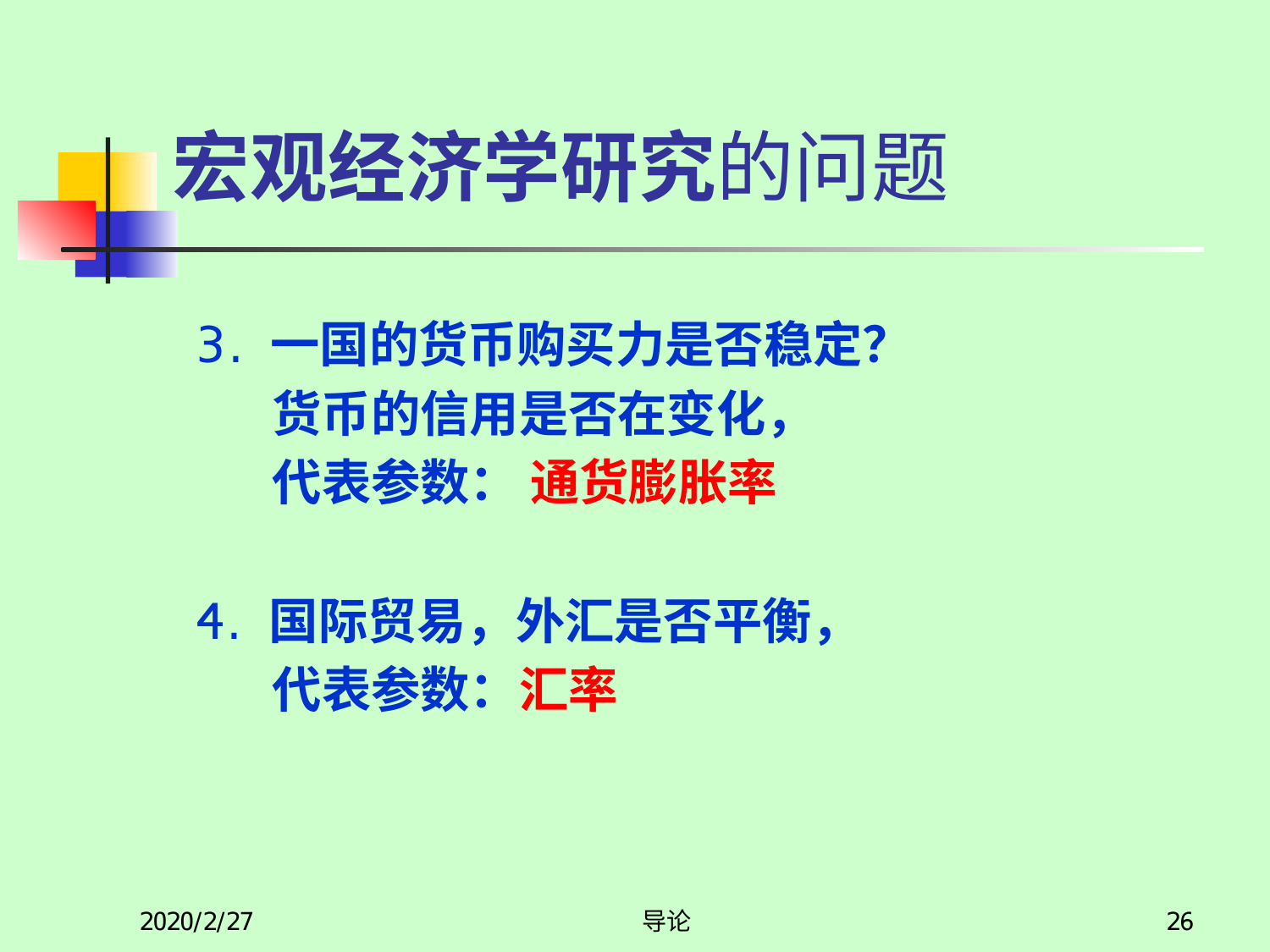

# 宏观经济学研究的问题
 3. 一国的货币购买力是否稳定？
       货币的信用是否在变化，
       代表参数： 通货膨胀率

 4. 国际贸易，外汇是否平衡，
       代表参数：汇率

2020/2/27
导论
26